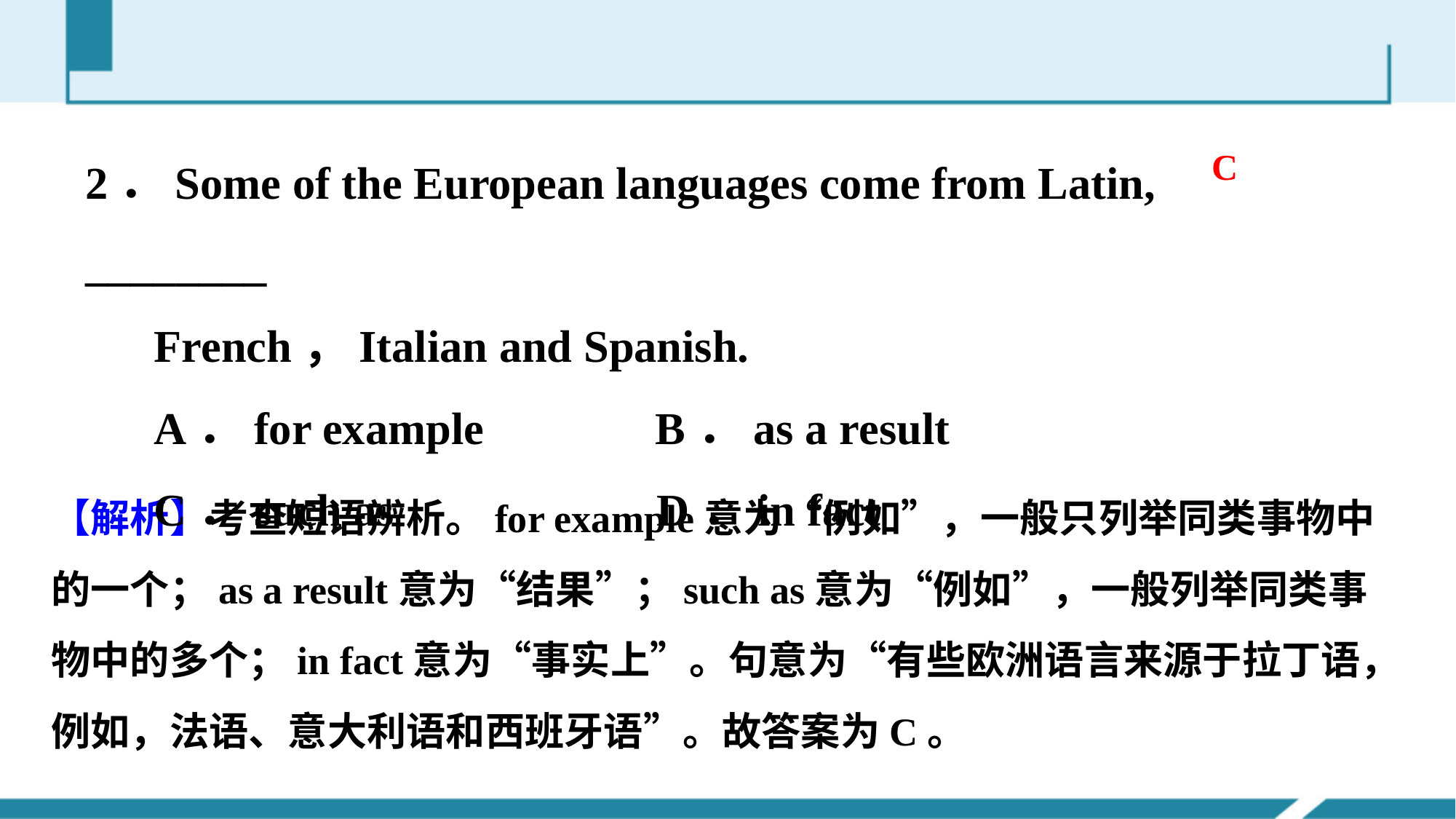

2．Some of the European languages come from Latin, ________
      French，Italian and Spanish.
      A．for example               B．as a result
      C．such as                       D．in fact
C
【解析】考查短语辨析。for example意为“例如”，一般只列举同类事物中的一个；as a result意为“结果”；such as意为“例如”，一般列举同类事物中的多个；in fact意为“事实上”。句意为“有些欧洲语言来源于拉丁语，例如，法语、意大利语和西班牙语”。故答案为C。